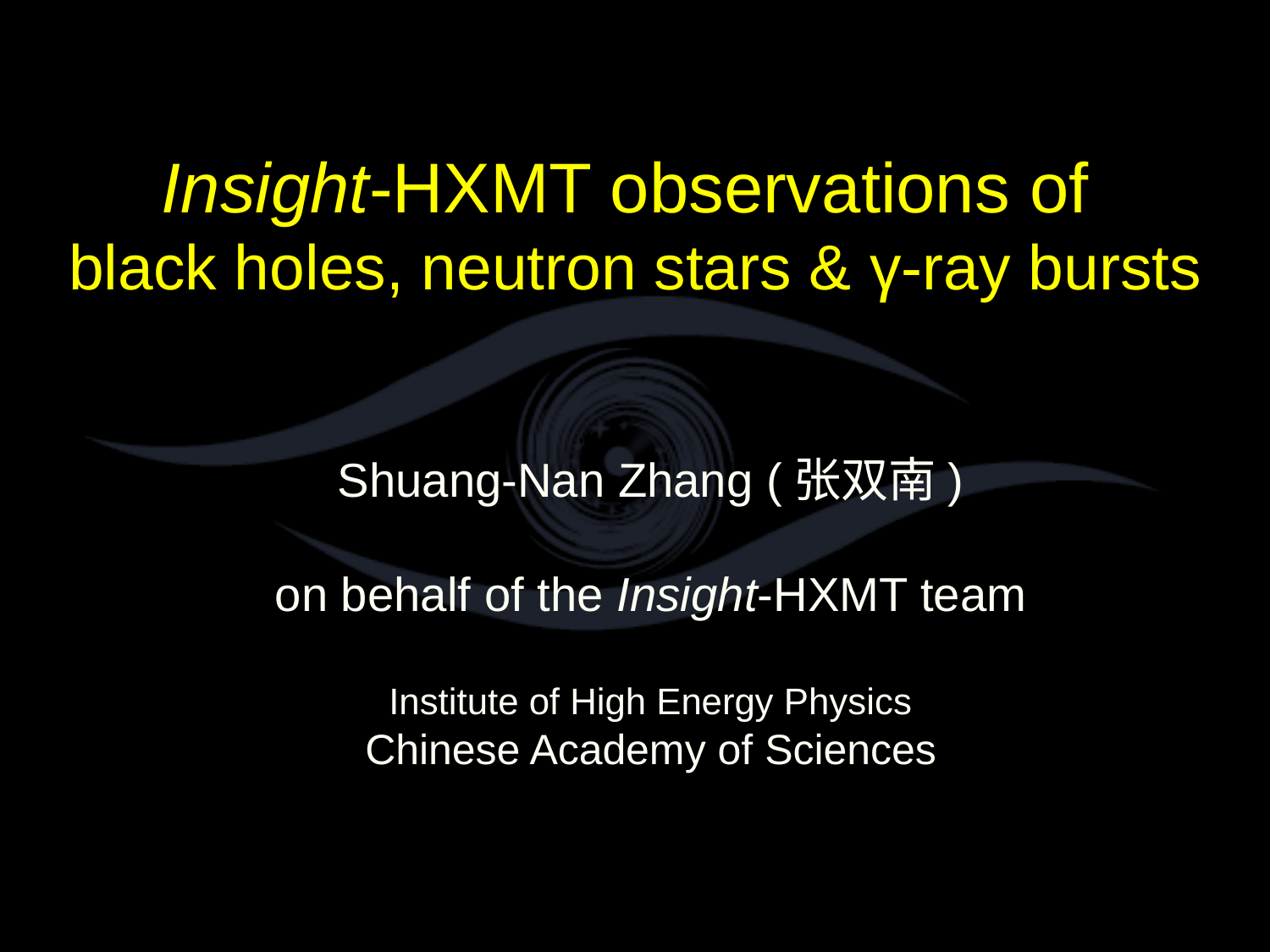

Insight-HXMT observations of
black holes, neutron stars & γ-ray bursts

Shuang-Nan Zhang (张双南)

on behalf of the Insight-HXMT team

Institute of High Energy Physics
Chinese Academy of Sciences